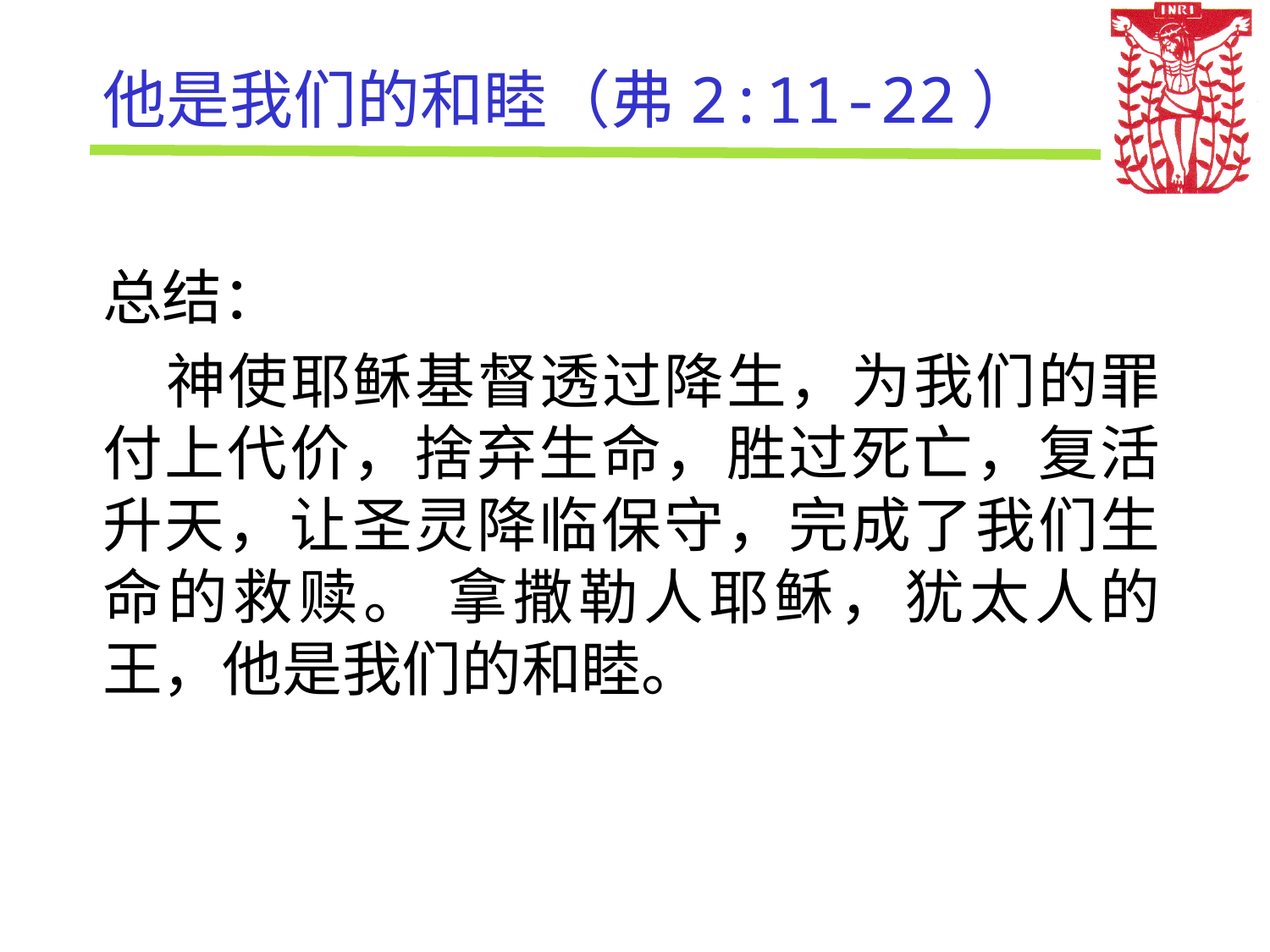

# 他是我们的和睦（弗2:11-22）

总结：
神使耶稣基督透过降生，为我们的罪付上代价，捨弃生命，胜过死亡，复活升天，让圣灵降临保守，完成了我们生命的救赎。 拿撒勒人耶稣，犹太人的王，他是我们的和睦。